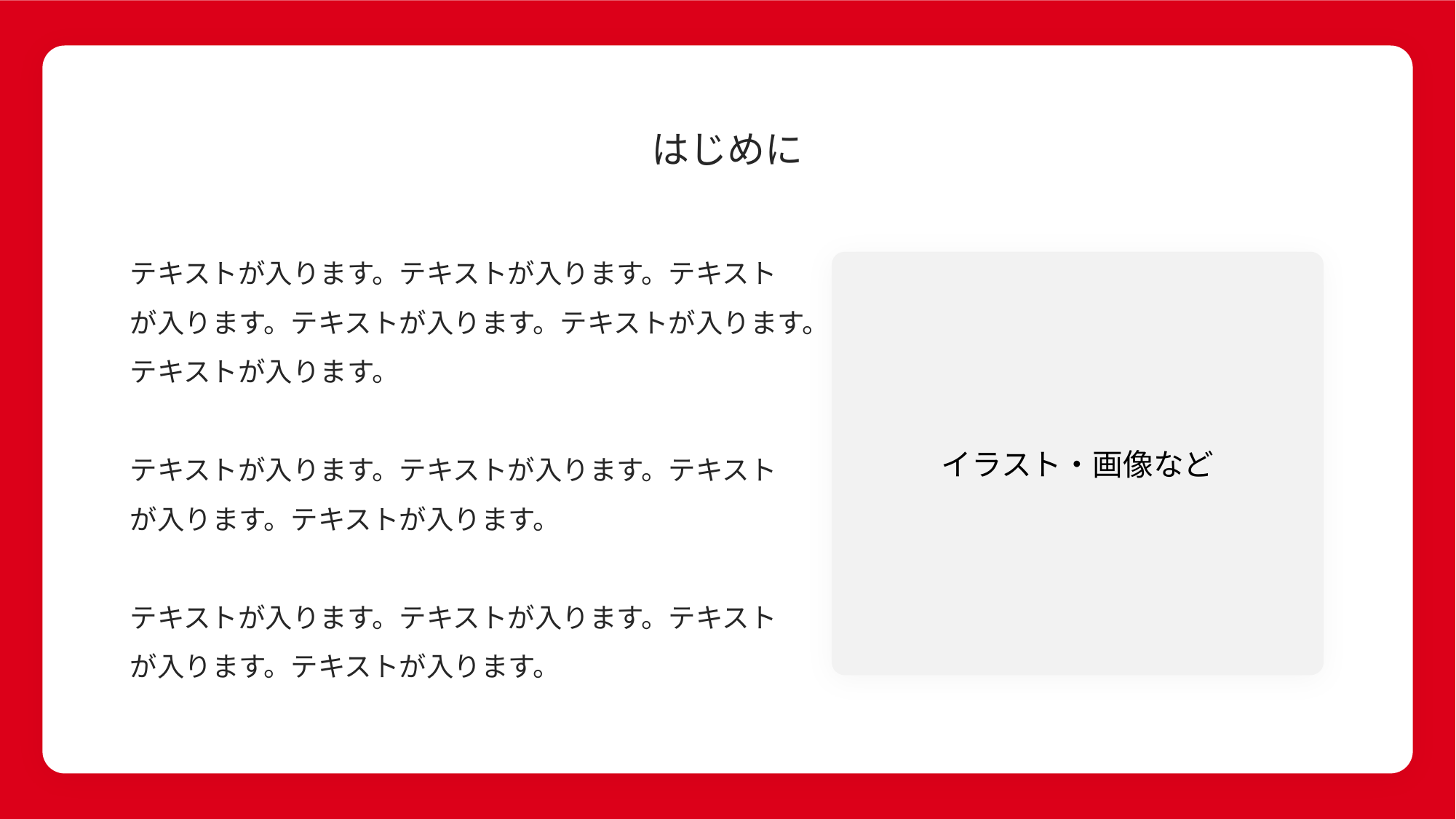

はじめに
テキストが入ります。テキストが入ります。テキストが入ります。テキストが入ります。テキストが入ります。テキストが入ります。

テキストが入ります。テキストが入ります。テキストが入ります。テキストが入ります。

テキストが入ります。テキストが入ります。テキストが入ります。テキストが入ります。
イラスト・画像など